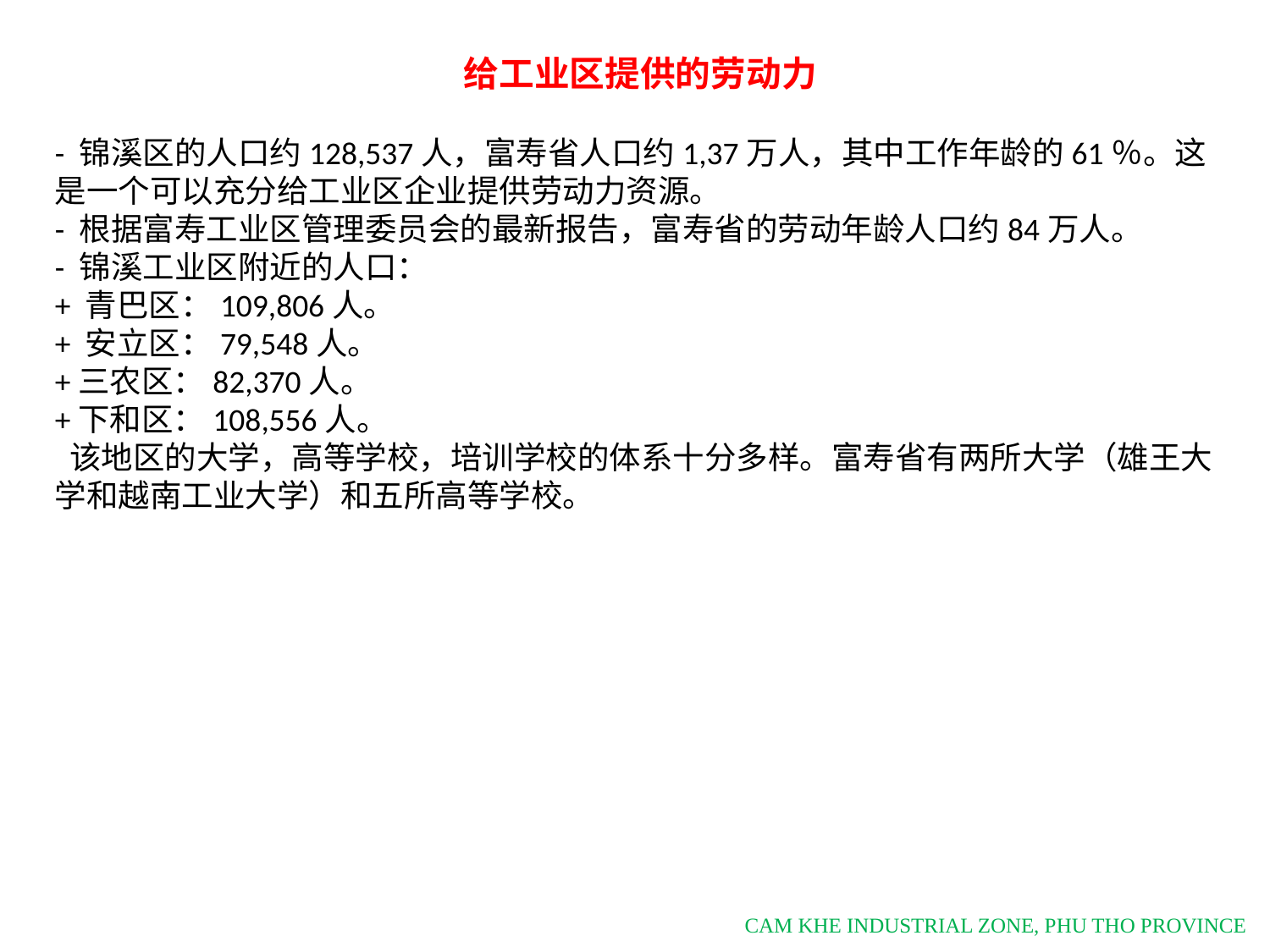

# 给工业区提供的劳动力
- 锦溪区的人口约128,537人，富寿省人口约1,37万人，其中工作年龄的61％。这是一个可以充分给工业区企业提供劳动力资源。
- 根据富寿工业区管理委员会的最新报告，富寿省的劳动年龄人口约84万人。
- 锦溪工业区附近的人口：
+ 青巴区：109,806人。
+ 安立区：79,548人。
+三农区：82,370人。
+下和区：108,556人。
 该地区的大学，高等学校，培训学校的体系十分多样。富寿省有两所大学（雄王大学和越南工业大学）和五所高等学校。

CAM KHE INDUSTRIAL ZONE, PHU THO PROVINCE